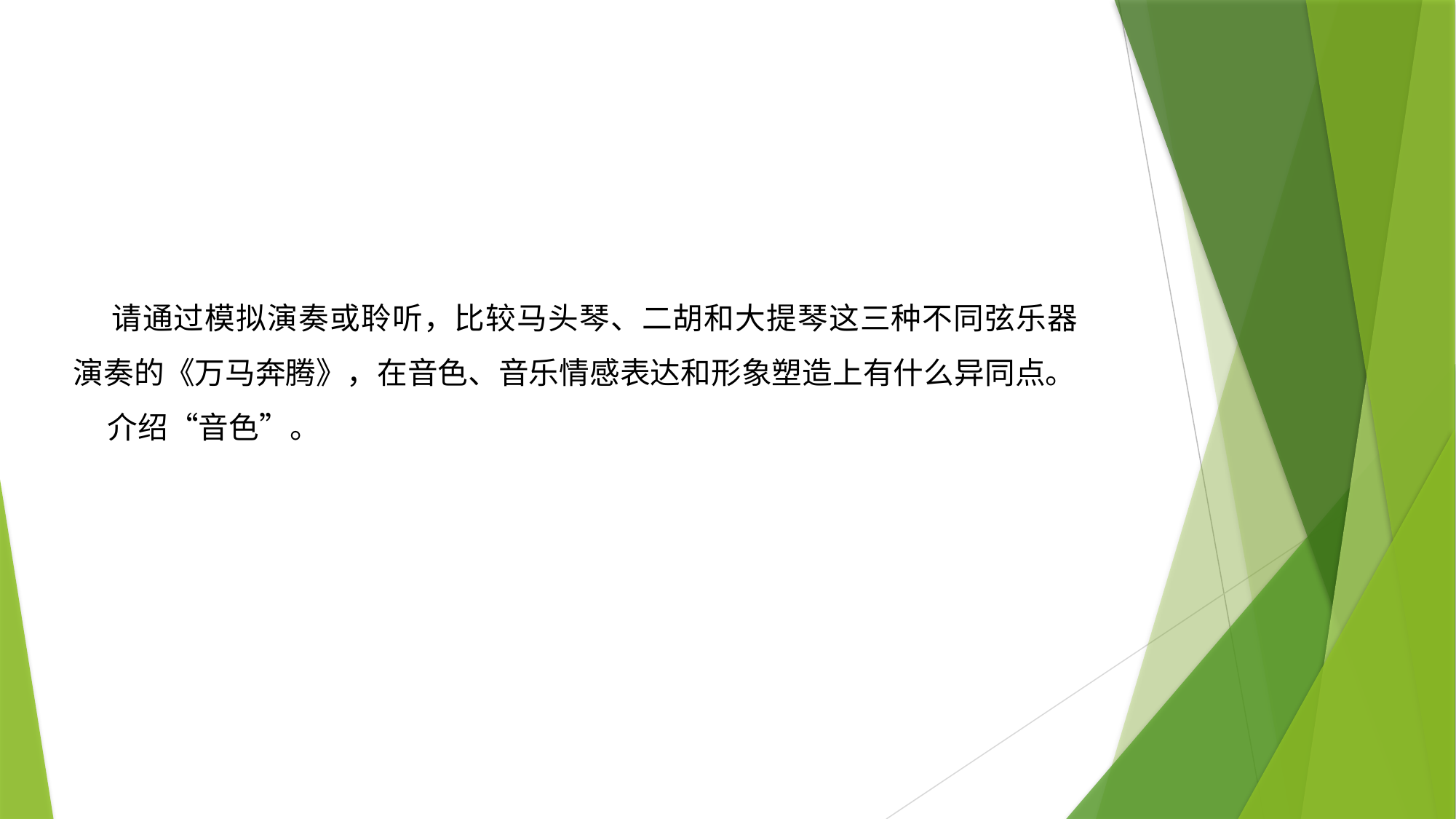

请通过模拟演奏或聆听，比较马头琴、二胡和大提琴这三种不同弦乐器演奏的《万马奔腾》，在音色、音乐情感表达和形象塑造上有什么异同点。
    介绍“音色”。